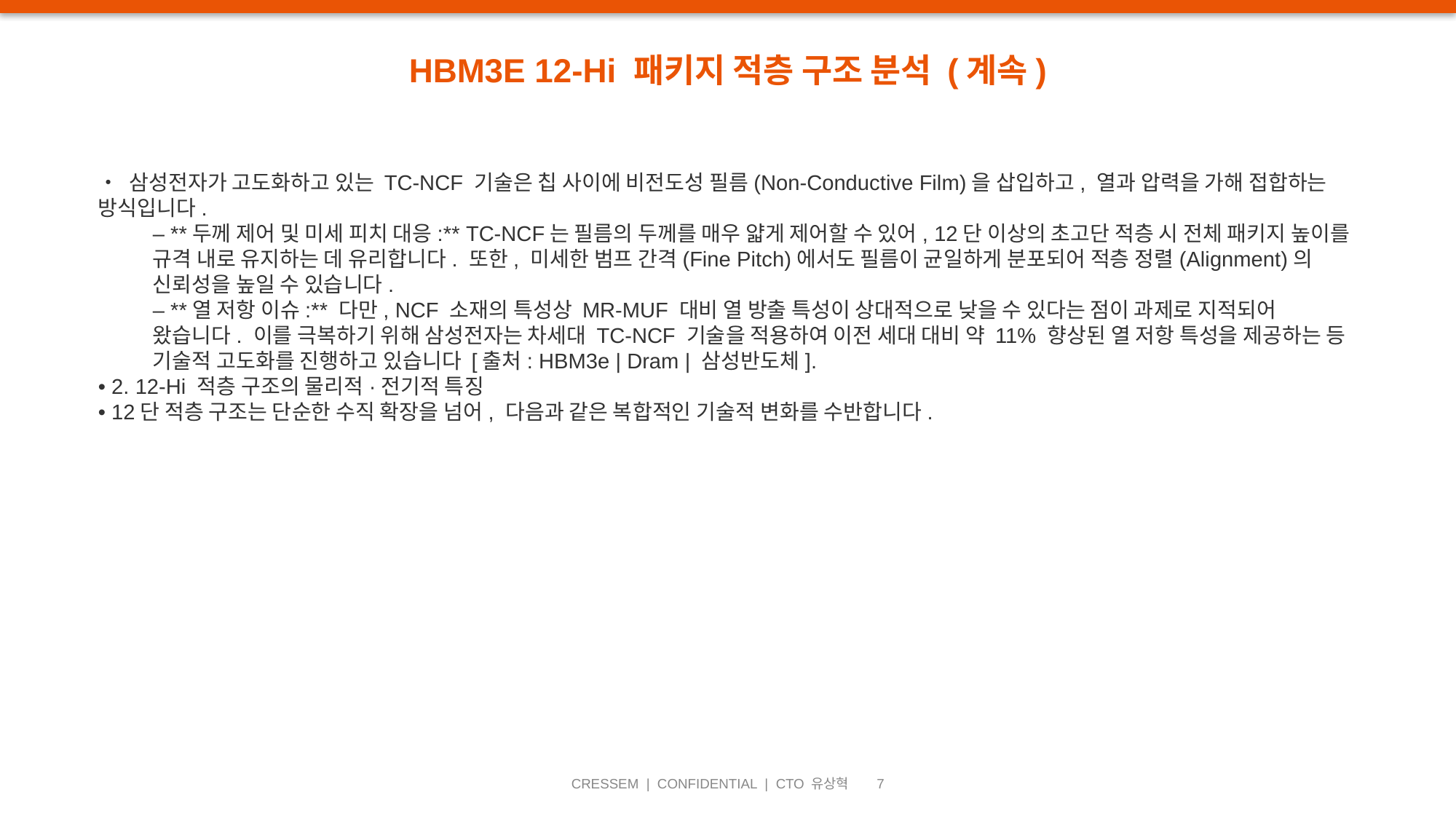

HBM3E 12-Hi 패키지 적층 구조 분석 (계속)
• 삼성전자가 고도화하고 있는 TC-NCF 기술은 칩 사이에 비전도성 필름(Non-Conductive Film)을 삽입하고, 열과 압력을 가해 접합하는 방식입니다.
– **두께 제어 및 미세 피치 대응:** TC-NCF는 필름의 두께를 매우 얇게 제어할 수 있어, 12단 이상의 초고단 적층 시 전체 패키지 높이를 규격 내로 유지하는 데 유리합니다. 또한, 미세한 범프 간격(Fine Pitch)에서도 필름이 균일하게 분포되어 적층 정렬(Alignment)의 신뢰성을 높일 수 있습니다.
– **열 저항 이슈:** 다만, NCF 소재의 특성상 MR-MUF 대비 열 방출 특성이 상대적으로 낮을 수 있다는 점이 과제로 지적되어 왔습니다. 이를 극복하기 위해 삼성전자는 차세대 TC-NCF 기술을 적용하여 이전 세대 대비 약 11% 향상된 열 저항 특성을 제공하는 등 기술적 고도화를 진행하고 있습니다 [출처: HBM3e | Dram | 삼성반도체].
• 2. 12-Hi 적층 구조의 물리적·전기적 특징
• 12단 적층 구조는 단순한 수직 확장을 넘어, 다음과 같은 복합적인 기술적 변화를 수반합니다.
CRESSEM  |  CONFIDENTIAL  |  CTO 유상혁        7